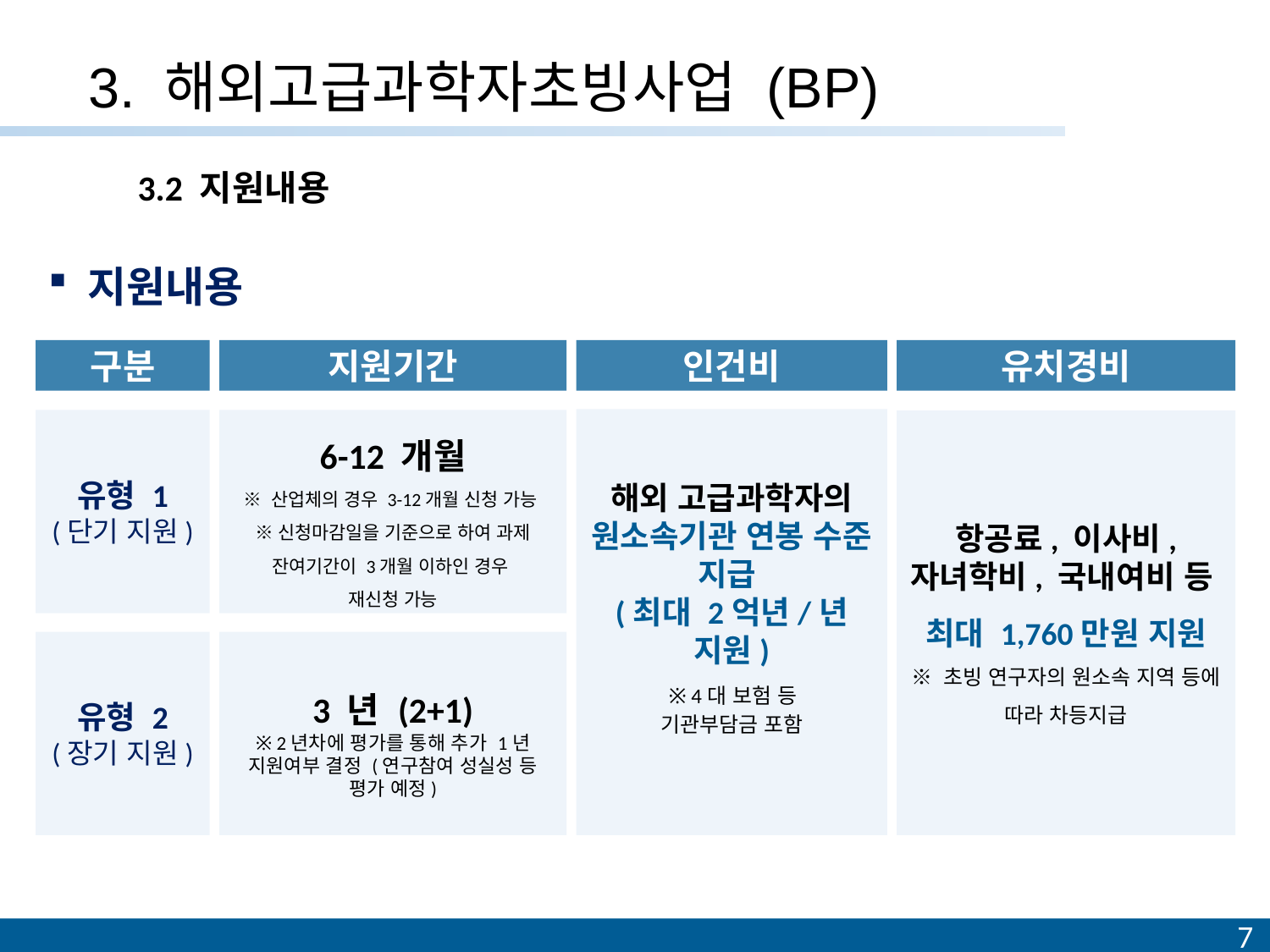

# 3. 해외고급과학자초빙사업 (BP)

3.2 지원내용
지원내용
구분
지원기간
인건비
유치경비
해외 고급과학자의 원소속기관 연봉 수준 지급
(최대 2억년/년 지원)
 ※ 4대 보험 등
기관부담금 포함

유형 1
(단기 지원)
6-12 개월
※ 산업체의 경우 3-12개월 신청 가능
※신청마감일을 기준으로 하여 과제 잔여기간이 3개월 이하인 경우
재신청 가능
항공료, 이사비, 자녀학비, 국내여비 등
최대 1,760만원 지원
※ 초빙 연구자의 원소속 지역 등에 따라 차등지급
3 년 (2+1)
※ 2년차에 평가를 통해 추가 1년 지원여부 결정 (연구참여 성실성 등 평가 예정)
유형 2
(장기 지원)
7